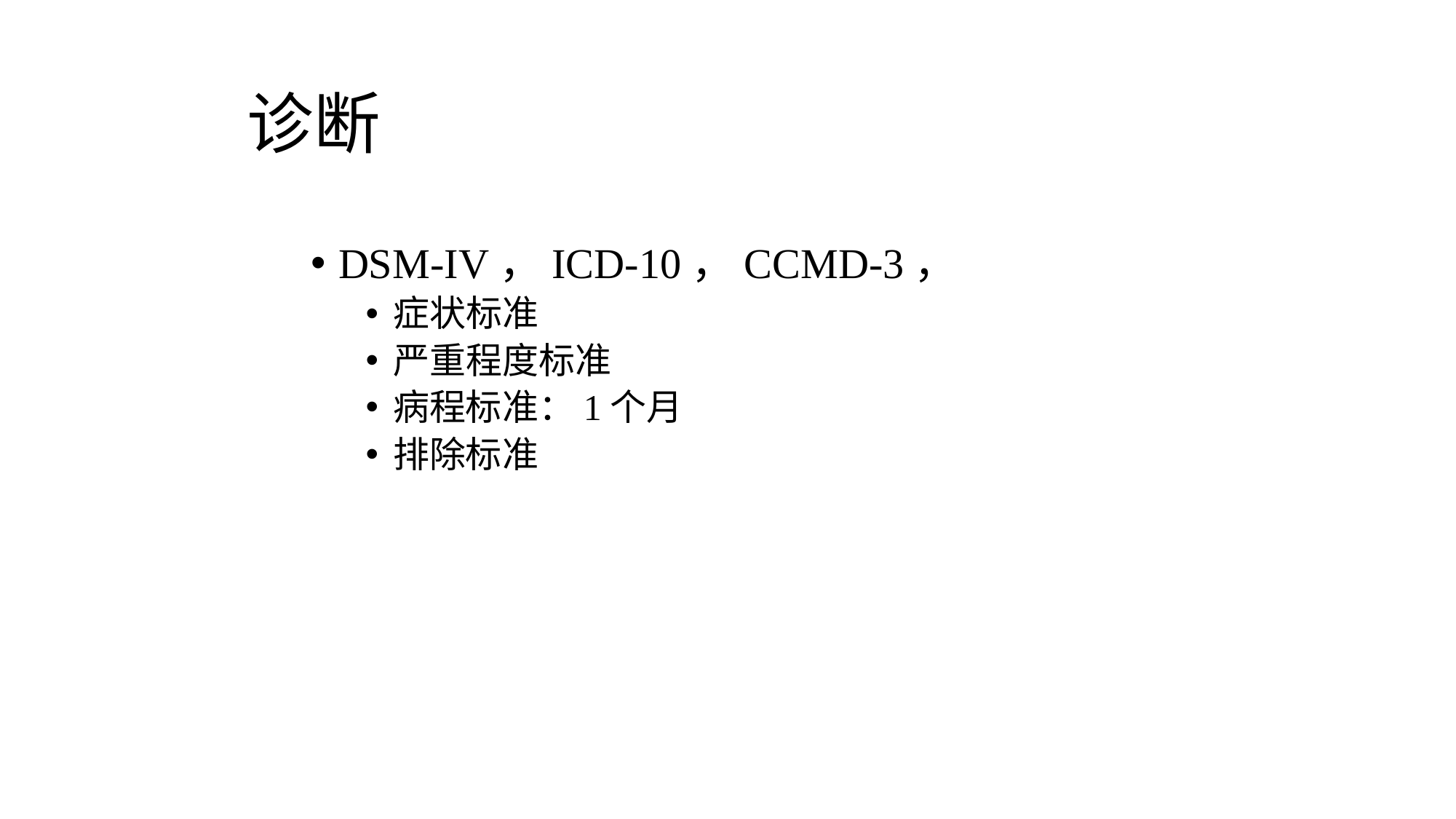

# 诊断
DSM-IV，ICD-10，CCMD-3，
症状标准
严重程度标准
病程标准：1个月
排除标准
27